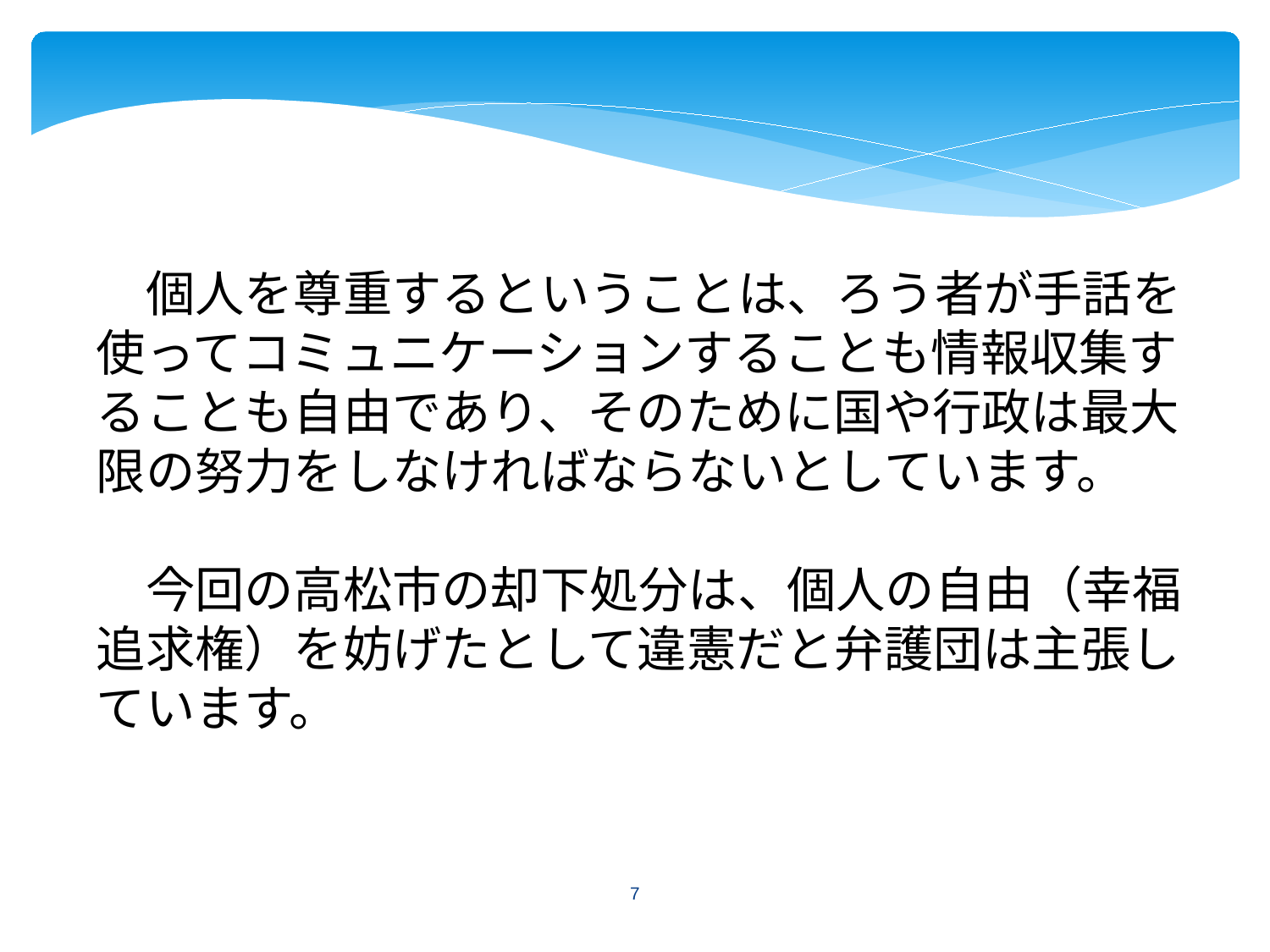

個人を尊重するということは、ろう者が手話を使ってコミュニケーションすることも情報収集することも自由であり、そのために国や行政は最大限の努力をしなければならないとしています。

　今回の高松市の却下処分は、個人の自由（幸福追求権）を妨げたとして違憲だと弁護団は主張しています。
7